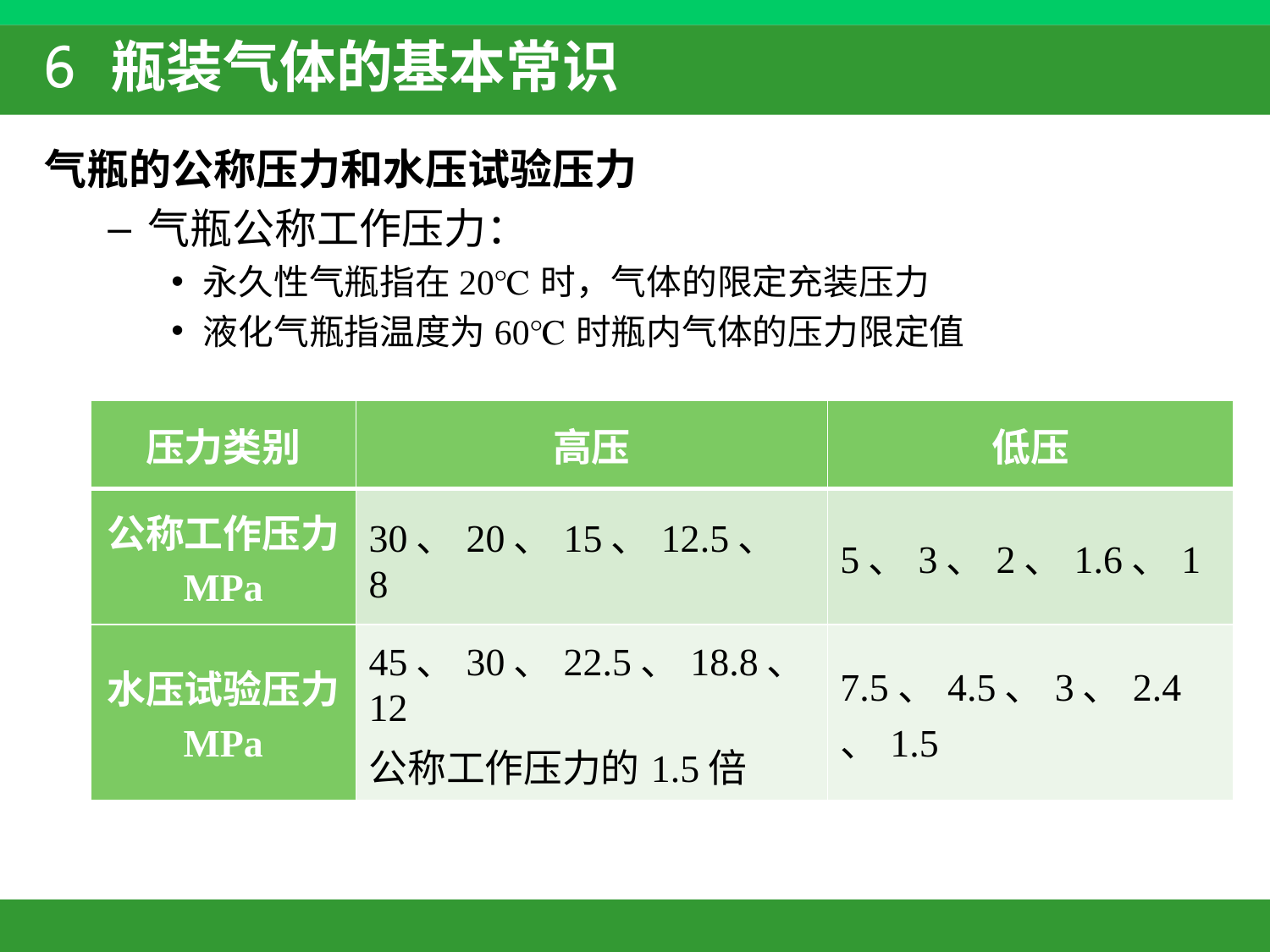

# 6 瓶装气体的基本常识
气瓶的公称压力和水压试验压力
气瓶公称工作压力：
永久性气瓶指在20℃时，气体的限定充装压力
液化气瓶指温度为60℃时瓶内气体的压力限定值

| 压力类别 | 高压 | 低压 |
| --- | --- | --- |
| 公称工作压力 MPa | 30、20、15、12.5、 8 | 5、3、2、1.6、1 |
| 水压试验压力 MPa | 45、30、22.5、18.8、12 公称工作压力的1.5倍 | 7.5、4.5、3、2.4、1.5 |